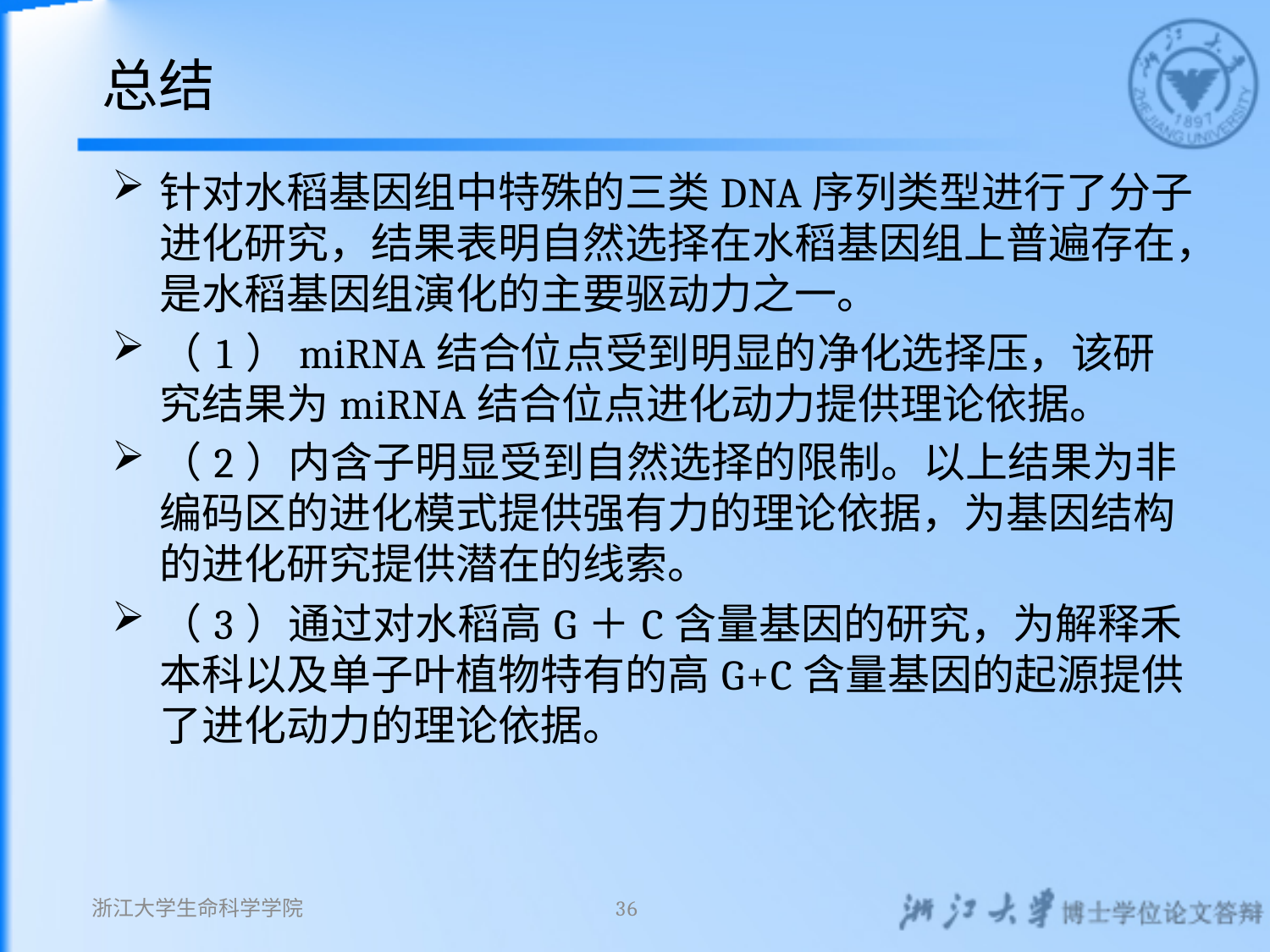

# 总结
针对水稻基因组中特殊的三类DNA序列类型进行了分子进化研究，结果表明自然选择在水稻基因组上普遍存在，是水稻基因组演化的主要驱动力之一。
（1）miRNA结合位点受到明显的净化选择压，该研究结果为miRNA结合位点进化动力提供理论依据。
（2）内含子明显受到自然选择的限制。以上结果为非编码区的进化模式提供强有力的理论依据，为基因结构的进化研究提供潜在的线索。
（3）通过对水稻高G＋C含量基因的研究，为解释禾本科以及单子叶植物特有的高G+C含量基因的起源提供了进化动力的理论依据。
浙江大学生命科学学院
36